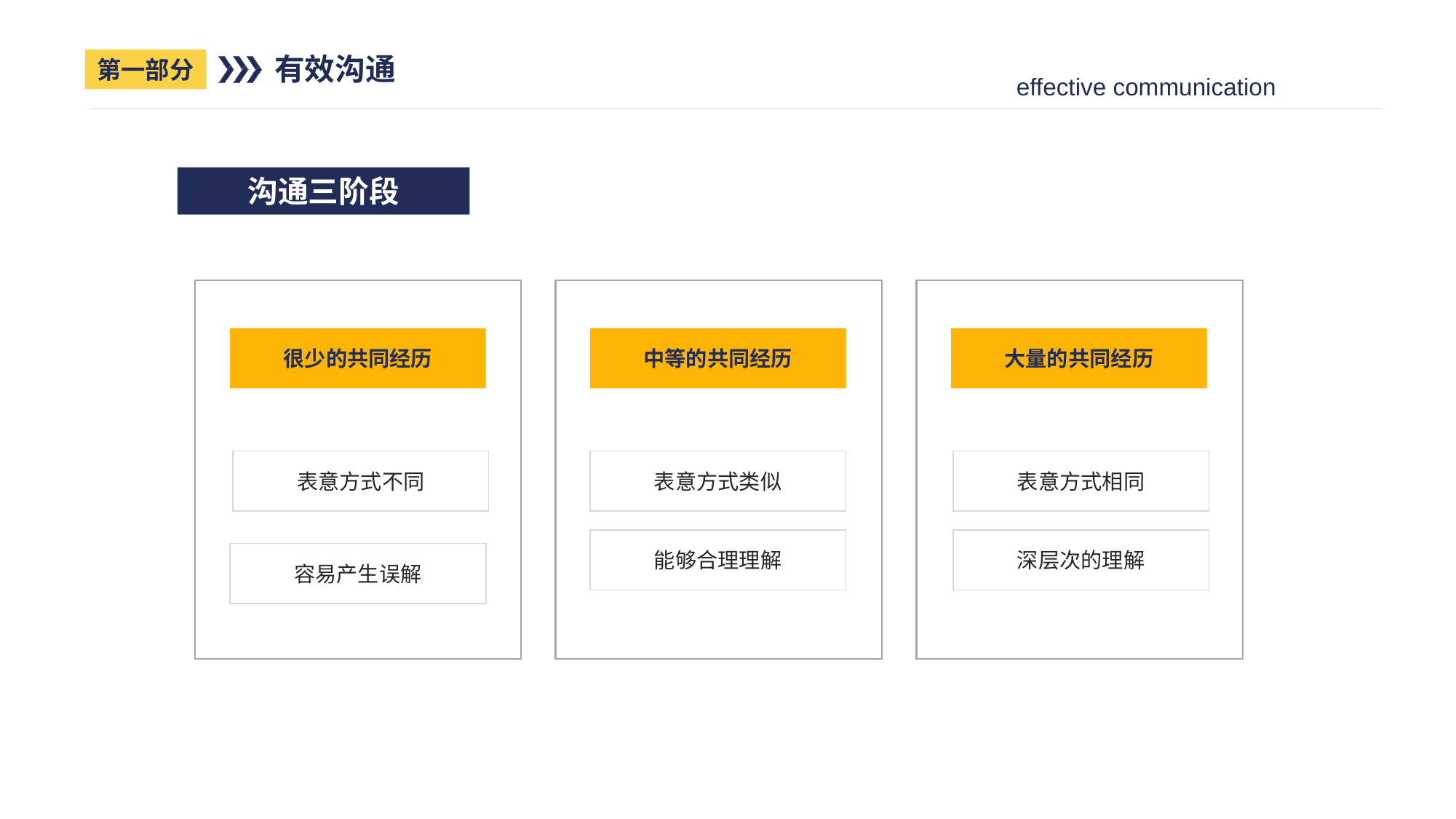

有效沟通
第一部分

effective communication
沟通三阶段

很少的共同经历
中等的共同经历
大量的共同经历
表意方式不同
表意方式类似
表意方式相同
能够合理理解
深层次的理解
容易产生误解